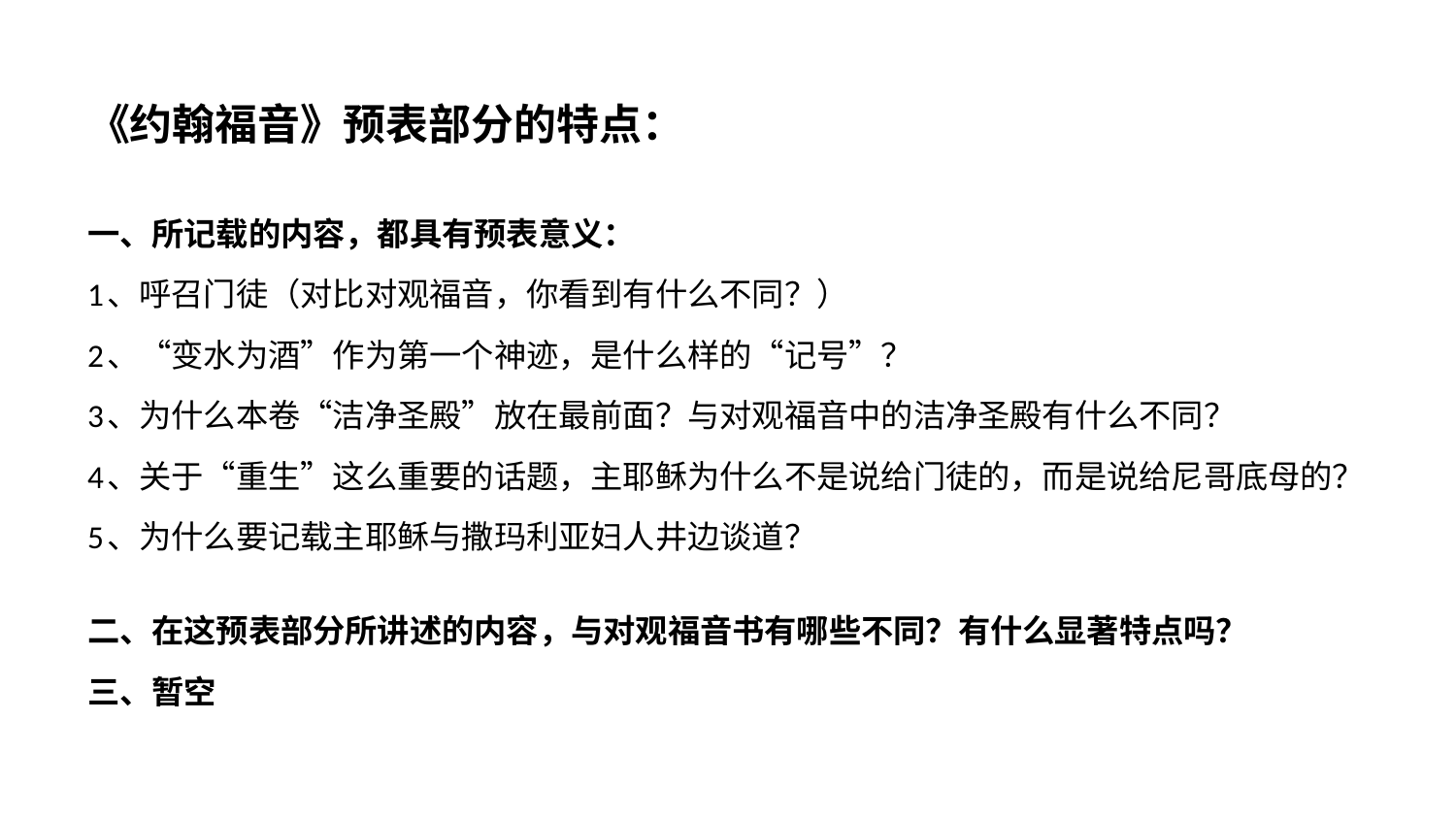

《约翰福音》预表部分的特点：

一、所记载的内容，都具有预表意义：
1、呼召门徒（对比对观福音，你看到有什么不同？）
2、“变水为酒”作为第一个神迹，是什么样的“记号”？
3、为什么本卷“洁净圣殿”放在最前面？与对观福音中的洁净圣殿有什么不同？
4、关于“重生”这么重要的话题，主耶稣为什么不是说给门徒的，而是说给尼哥底母的？
5、为什么要记载主耶稣与撒玛利亚妇人井边谈道？

二、在这预表部分所讲述的内容，与对观福音书有哪些不同？有什么显著特点吗？
三、暂空